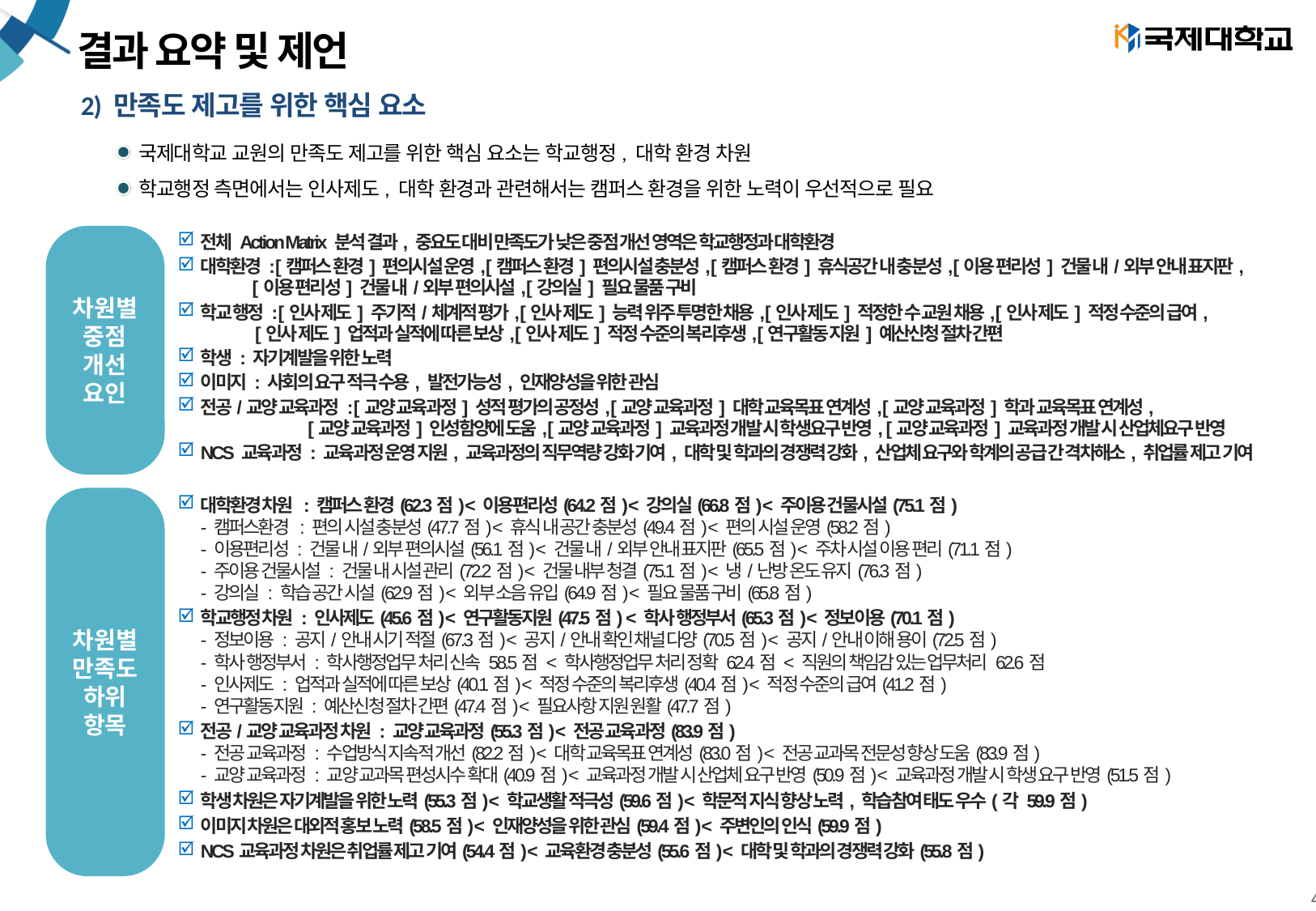

# 결과 요약 및 제언
2) 만족도 제고를 위한 핵심 요소
국제대학교 교원의 만족도 제고를 위한 핵심 요소는 학교행정, 대학 환경 차원
학교행정 측면에서는 인사제도, 대학 환경과 관련해서는 캠퍼스 환경을 위한 노력이 우선적으로 필요

차원별
중점
개선
요인
전체 Action Matrix 분석 결과, 중요도 대비 만족도가 낮은 중점 개선 영역은 학교행정과 대학환경
대학환경 : [캠퍼스 환경] 편의시설 운영, [캠퍼스 환경] 편의시설 충분성, [캠퍼스 환경] 휴식공간 내 충분성, [이용 편리성] 건물 내/외부 안내 표지판,
                   [이용 편리성] 건물 내/외부 편의시설, [강의실] 필요 물품 구비
학교 행정 : [인사 제도] 주기적/체계적 평가, [인사 제도] 능력 위주 투명한 채용, [인사 제도] 적정한 수 교원 채용, [인사 제도] 적정 수준의 급여,
                    [인사 제도] 업적과 실적에 따른 보상, [인사 제도] 적정 수준의 복리후생, [연구활동 지원] 예산신청 절차 간편
학생 : 자기계발을 위한 노력
이미지 : 사회의 요구 적극 수용, 발전가능성, 인재양성을 위한 관심
전공/교양 교육과정 : [교양 교육과정] 성적 평가의 공정성, [교양 교육과정] 대학 교육목표 연계성, [교양 교육과정] 학과 교육목표 연계성,
                                      [교양 교육과정] 인성함양에 도움, [교양 교육과정] 교육과정 개발 시 학생요구 반영,  [교양 교육과정] 교육과정 개발 시 산업체요구 반영
NCS 교육과정 : 교육과정 운영 지원, 교육과정의 직무역량 강화 기여, 대학 및 학과의 경쟁력 강화, 산업체 요구와 학계의 공급 간 격차해소, 취업률 제고 기여
대학환경 차원 : 캠퍼스 환경(62.3점) < 이용편리성(64.2점) < 강의실(66.8점) < 주이용 건물시설(75.1점)
- 캠퍼스환경  : 편의 시설 충분성(47.7점) < 휴식 내 공간 충분성(49.4점) < 편의 시설 운영(58.2점)
- 이용편리성 : 건물 내/외부 편의시설(56.1점) < 건물 내/외부 안내 표지판(65.5점) < 주차 시설 이용 편리(71.1점)
- 주이용 건물시설 : 건물 내 시설 관리(72.2점) < 건물 내부 청결(75.1점) < 냉/난방 온도 유지(76.3점)
- 강의실 : 학습 공간 시설(62.9점) < 외부 소음 유입(64.9점) < 필요 물품 구비(65.8점)
학교행정 차원 : 인사제도(45.6점) < 연구활동지원(47.5점)  < 학사 행정부서(65.3점) < 정보이용(70.1점)
- 정보이용 : 공지/안내 시기 적절(67.3점) < 공지/안내 확인 채널 다양(70.5점) < 공지/안내 이해 용이(72.5점)
- 학사 행정부서 : 학사행정업무 처리 신속 58.5점 < 학사행정업무 처리 정확 62.4점 < 직원의 책임감 있는 업무처리 62.6점
- 인사제도 : 업적과 실적에 따른 보상(40.1점) < 적정 수준의 복리후생(40.4점) < 적정 수준의 급여(41.2점)
- 연구활동지원 : 예산신청 절차 간편(47.4점) < 필요사항 지원 원활(47.7점)
전공/교양 교육과정 차원 : 교양 교육과정(55.3점) < 전공 교육과정(83.9점)
- 전공 교육과정 : 수업방식 지속적 개선(82.2점) < 대학 교육목표 연계성(83.0점) < 전공 교과목 전문성 향상 도움(83.9점)
- 교양 교육과정 : 교양 교과목 편성시수 확대(40.9점) < 교육과정 개발 시 산업체 요구 반영(50.9점) < 교육과정 개발 시 학생 요구 반영(51.5점)
학생 차원은 자기계발을 위한 노력(55.3점) < 학교생활 적극성(59.6점) < 학문적 지식 향상 노력, 학습참여 태도 우수(각 59.9점)
이미지 차원은 대외적 홍보 노력(58.5점) < 인재양성을 위한 관심(59.4점) < 주변인의 인식(59.9점)
NCS교육과정 차원은 취업률 제고 기여(54.4점) < 교육환경 충분성(55.6점) < 대학 및 학과의 경쟁력 강화(55.8점)
차원별
만족도
하위
항목